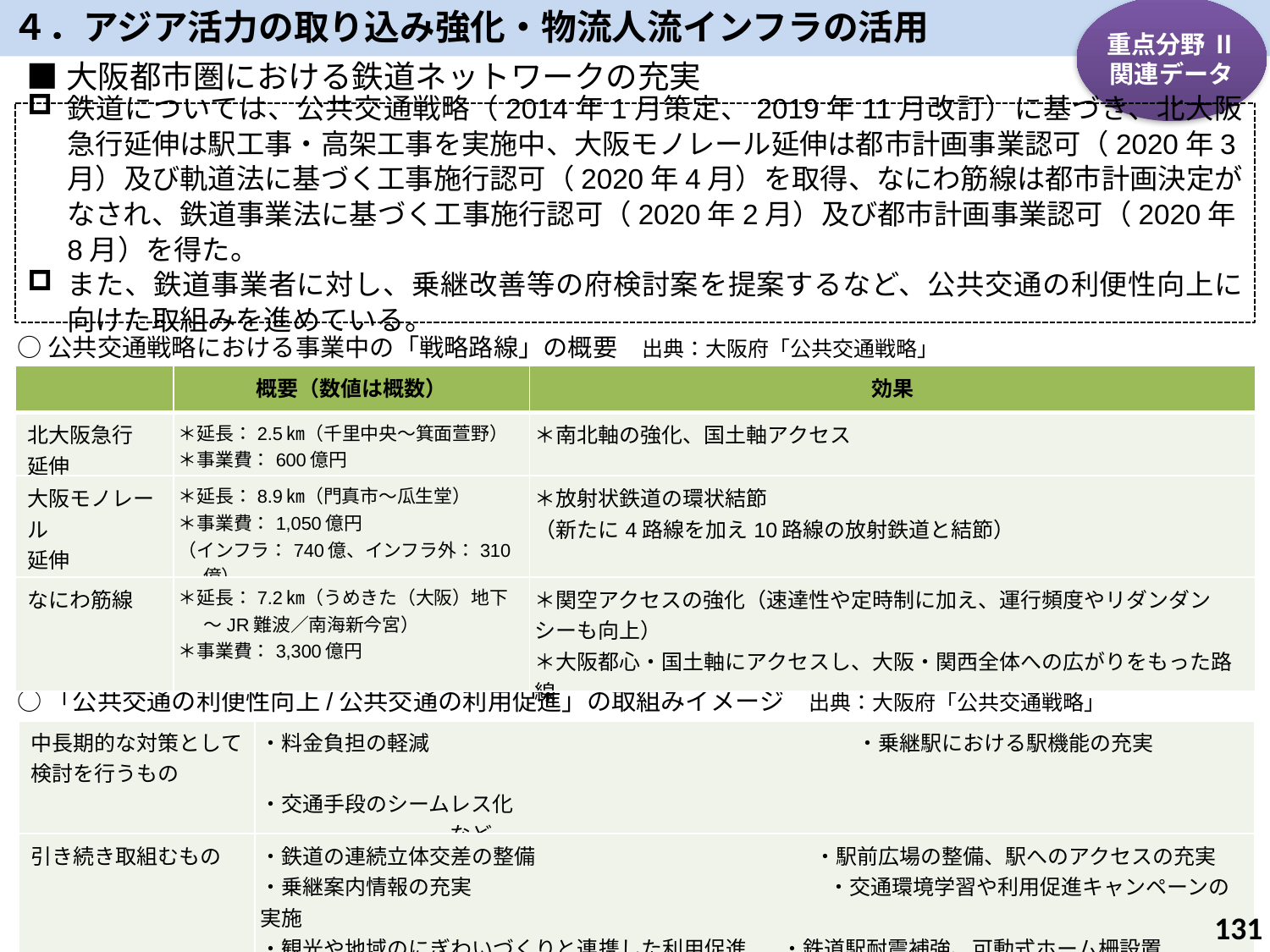

４．アジア活力の取り込み強化・物流人流インフラの活用
重点分野 Ⅱ
関連データ
■大阪都市圏における鉄道ネットワークの充実
鉄道については、公共交通戦略（2014年1月策定、2019年11月改訂）に基づき、北大阪急行延伸は駅工事・高架工事を実施中、大阪モノレール延伸は都市計画事業認可（2020年3月）及び軌道法に基づく工事施行認可（2020年4月）を取得、なにわ筋線は都市計画決定がなされ、鉄道事業法に基づく工事施行認可（2020年2月）及び都市計画事業認可（2020年8月）を得た。
また、鉄道事業者に対し、乗継改善等の府検討案を提案するなど、公共交通の利便性向上に向けた取組みを進めている。
○公共交通戦略における事業中の「戦略路線」の概要　出典：大阪府「公共交通戦略」
|  | 概要（数値は概数） | 効果 |
| --- | --- | --- |
| 北大阪急行 延伸 | ＊延長：2.5㎞（千里中央～箕面萱野） ＊事業費：600億円 | ＊南北軸の強化、国土軸アクセス |
| 大阪モノレール 延伸 | ＊延長：8.9㎞（門真市～瓜生堂） ＊事業費：1,050億円 （インフラ：740億、インフラ外：310億） | ＊放射状鉄道の環状結節 （新たに4路線を加え10路線の放射鉄道と結節） |
| なにわ筋線 | ＊延長：7.2㎞（うめきた（大阪）地下～JR難波／南海新今宮） ＊事業費：3,300億円 | ＊関空アクセスの強化（速達性や定時制に加え、運行頻度やリダンダンシーも向上） ＊大阪都心・国土軸にアクセスし、大阪・関西全体への広がりをもった路線 |
○「公共交通の利便性向上/公共交通の利用促進」の取組みイメージ　出典：大阪府「公共交通戦略」
| 中⻑期的な対策として検討を⾏うもの | ・料⾦負担の軽減 　　　　　　　　　　　　　　　　　　　　・乗継駅における駅機能の充実　　　　　　 　　　　 　 ・交通手段のシームレス化　　　　　　　　　　　　　　　　　　　　　　　　　　　　　　　　　　　　　　　　　　　など |
| --- | --- |
| 引き続き取組むもの | ・鉄道の連続⽴体交差の整備　　　　　　　　　　　 　　・駅前広場の整備、駅へのアクセスの充実 ・乗継案内情報の充実　　　　　　　　　　　　　　 　 　 ・交通環境学習や利⽤促進キャンペーンの実施 ・観光や地域のにぎわいづくりと連携した利⽤促進 　・鉄道駅耐震補強、可動式ホーム柵設置 ・災害時の鉄道運行の情報提供　　　　　　　　　　　　　　　　　　　　　　　　　　　　　　　　　　　　　　　など |
131